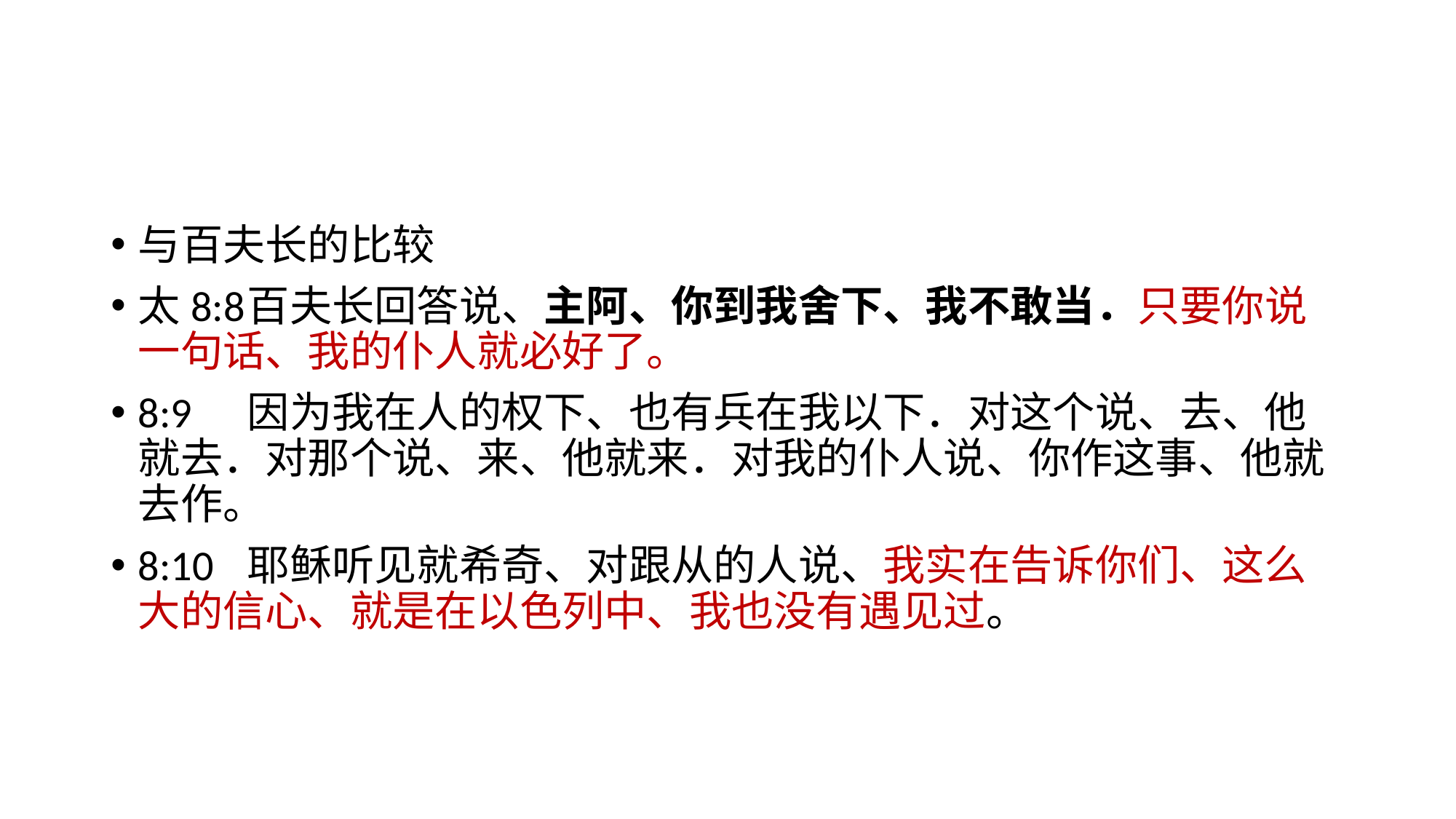

#
与百夫长的比较
太8:8	百夫长回答说、主阿、你到我舍下、我不敢当．只要你说一句话、我的仆人就必好了。
8:9	因为我在人的权下、也有兵在我以下．对这个说、去、他就去．对那个说、来、他就来．对我的仆人说、你作这事、他就去作。
8:10	耶稣听见就希奇、对跟从的人说、我实在告诉你们、这么大的信心、就是在以色列中、我也没有遇见过。